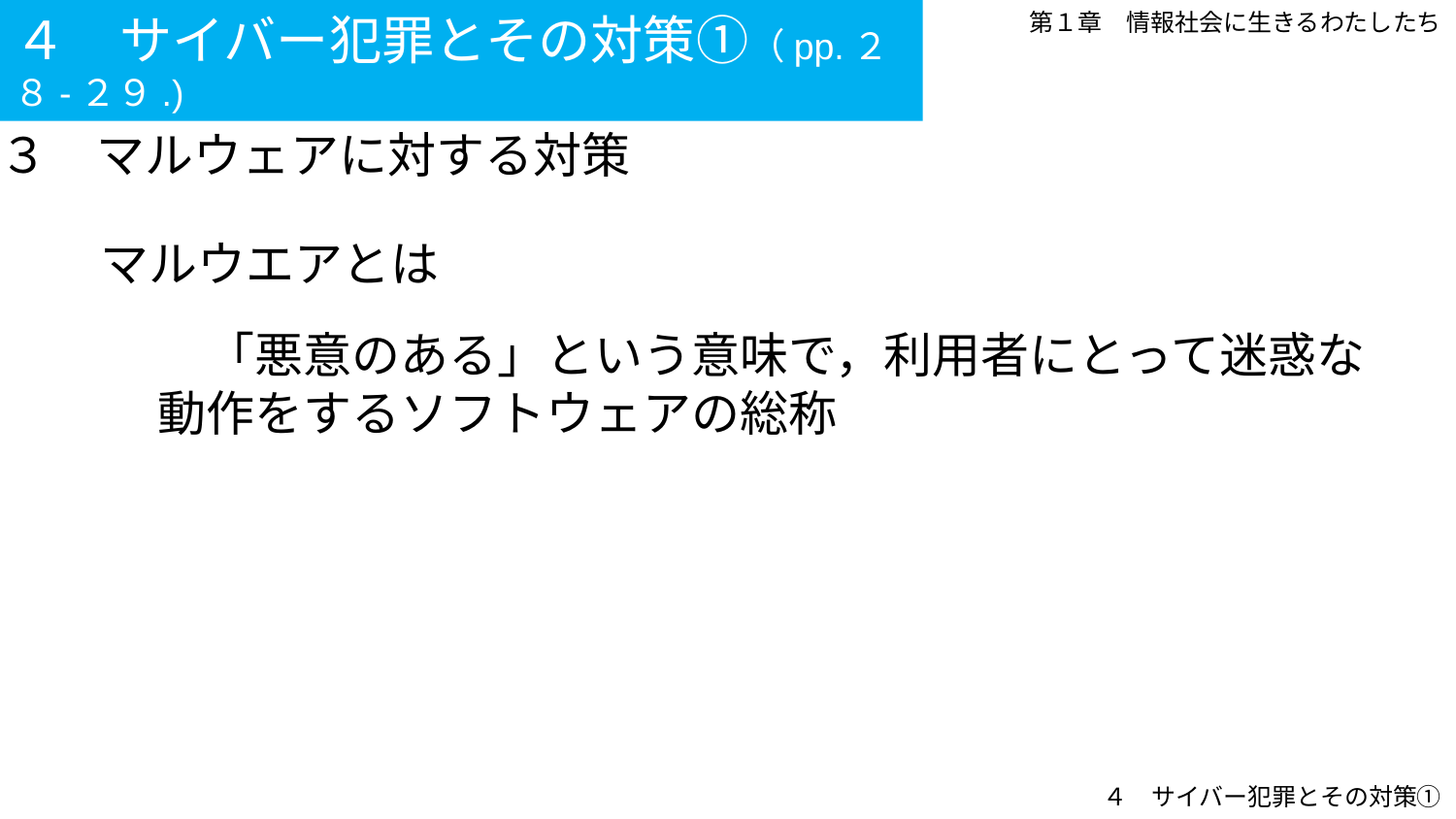

４　サイバー犯罪とその対策①（pp.２８-２９.)
第１章　情報社会に生きるわたしたち
３　マルウェアに対する対策
マルウエアとは
　「悪意のある」という意味で，利用者にとって迷惑な動作をするソフトウェアの総称
４　サイバー犯罪とその対策①